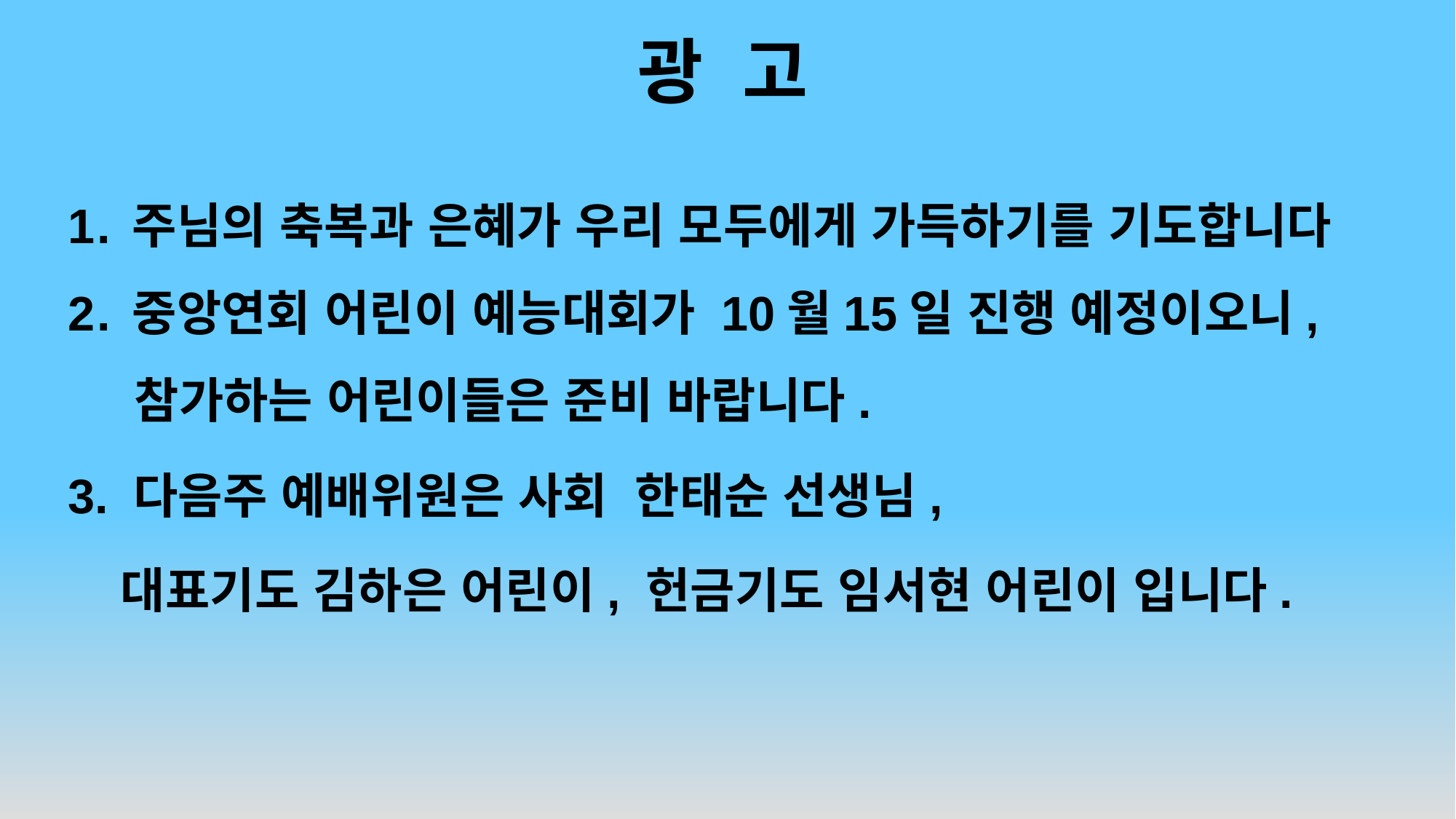

# 광  고
주님의 축복과 은혜가 우리 모두에게 가득하기를 기도합니다
중앙연회 어린이 예능대회가 10월15일 진행 예정이오니,
    참가하는 어린이들은 준비 바랍니다.
3. 다음주 예배위원은 사회  한태순 선생님,
   대표기도 김하은 어린이, 헌금기도 임서현 어린이 입니다.